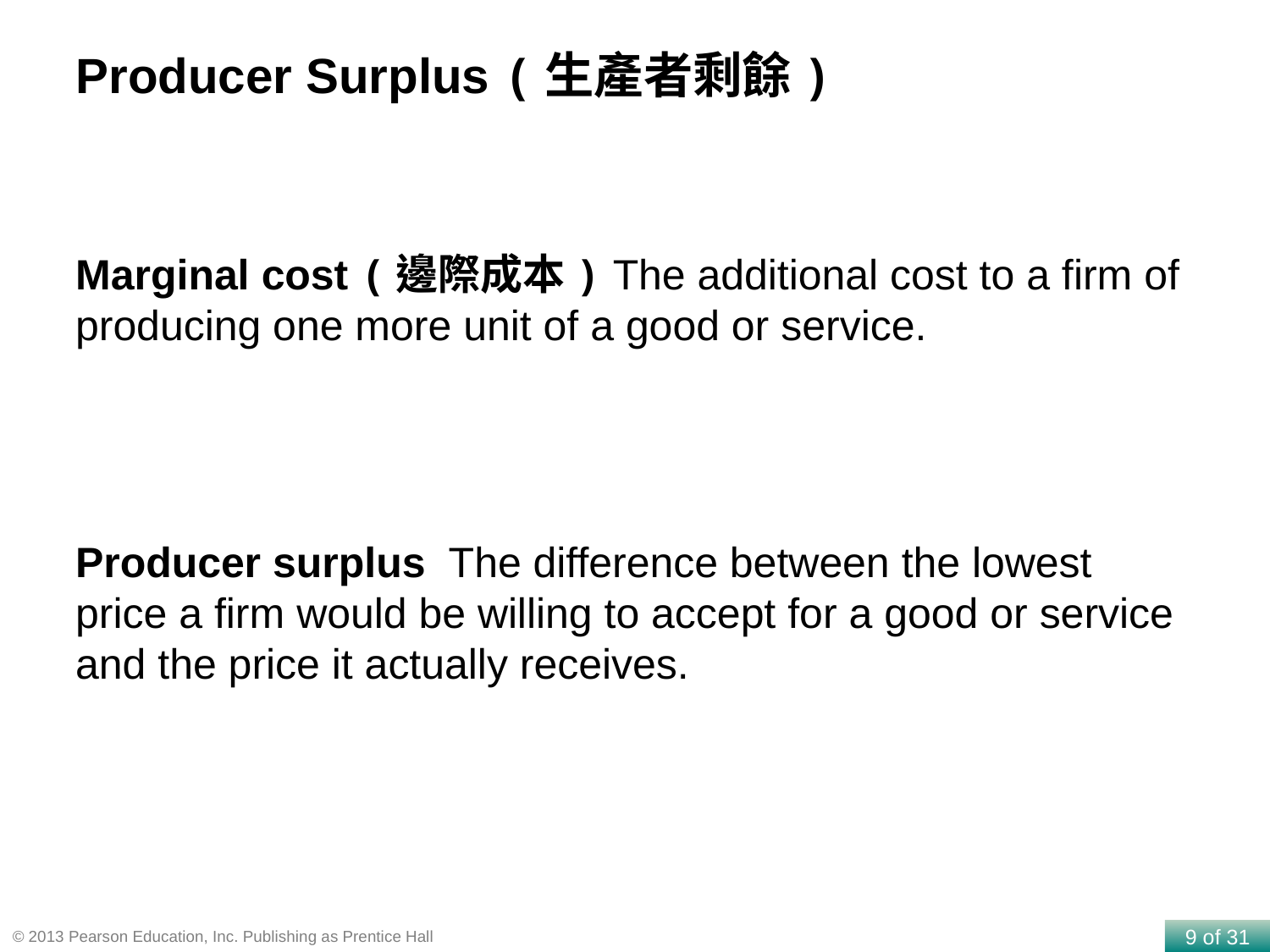

Producer Surplus (生產者剩餘)
Marginal cost (邊際成本) The additional cost to a firm of producing one more unit of a good or service.

Producer surplus  The difference between the lowest price a firm would be willing to accept for a good or service and the price it actually receives.